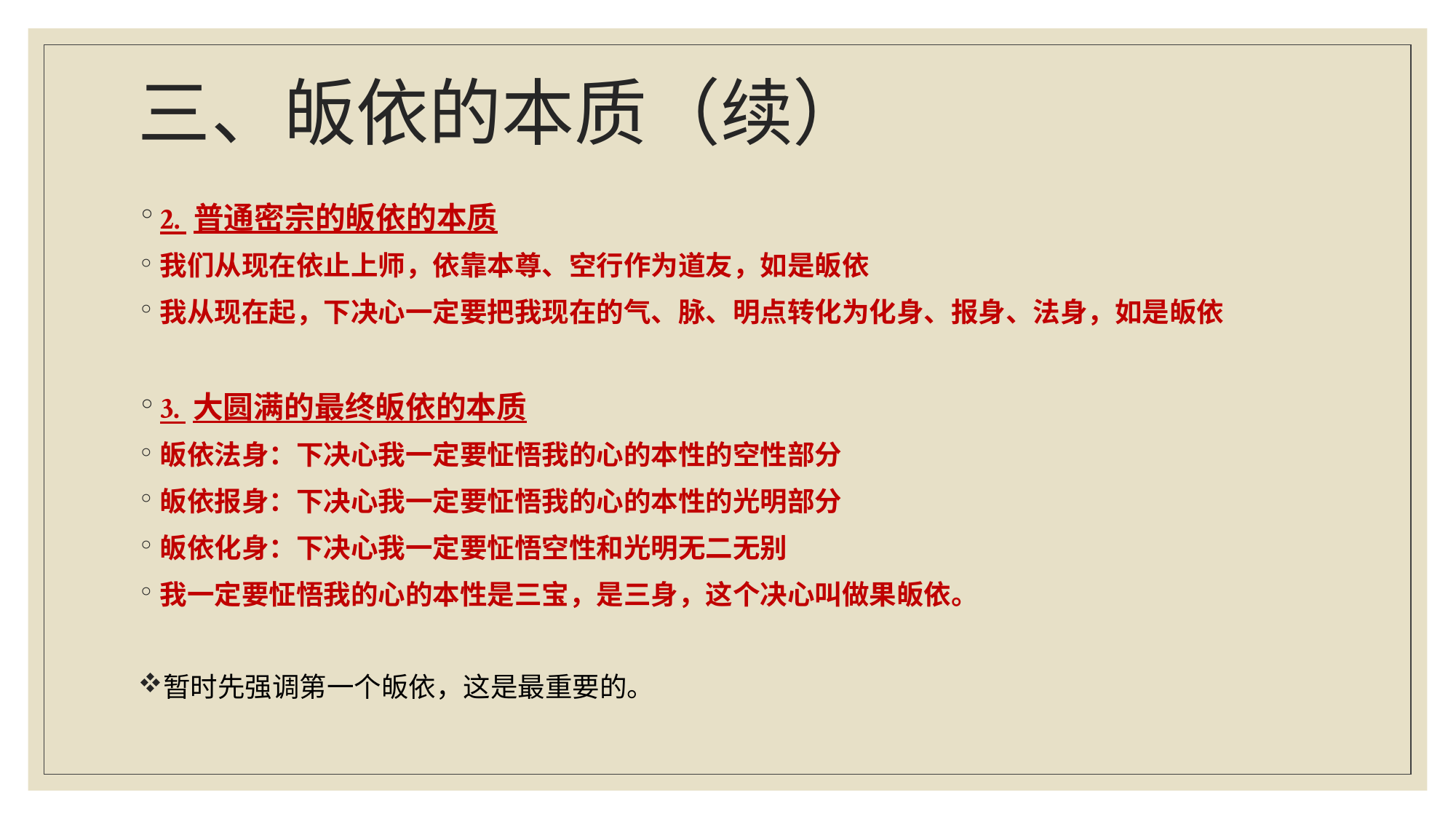

# 三、皈依的本质（续）
2. 普通密宗的皈依的本质
我们从现在依止上师，依靠本尊、空行作为道友，如是皈依
我从现在起，下决心一定要把我现在的气、脉、明点转化为化身、报身、法身，如是皈依

3. 大圆满的最终皈依的本质
皈依法身：下决心我一定要怔悟我的心的本性的空性部分
皈依报身：下决心我一定要怔悟我的心的本性的光明部分
皈依化身：下决心我一定要怔悟空性和光明无二无别
我一定要怔悟我的心的本性是三宝，是三身，这个决心叫做果皈依。

暂时先强调第一个皈依，这是最重要的。